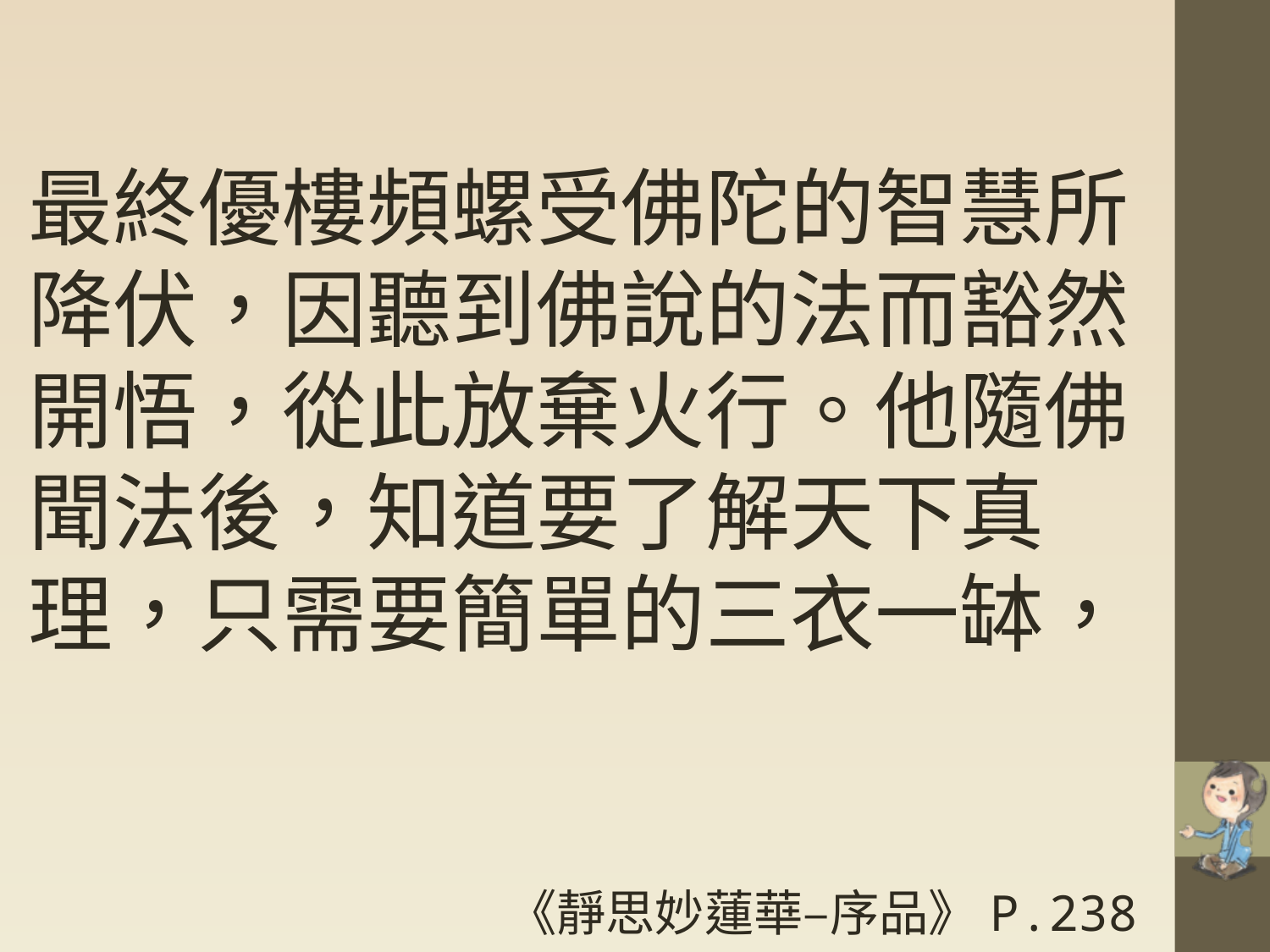

最終優樓頻螺受佛陀的智慧所降伏，因聽到佛說的法而豁然開悟，從此放棄火行。他隨佛聞法後，知道要了解天下真理，只需要簡單的三衣一缽，
《靜思妙蓮華–序品》P.238